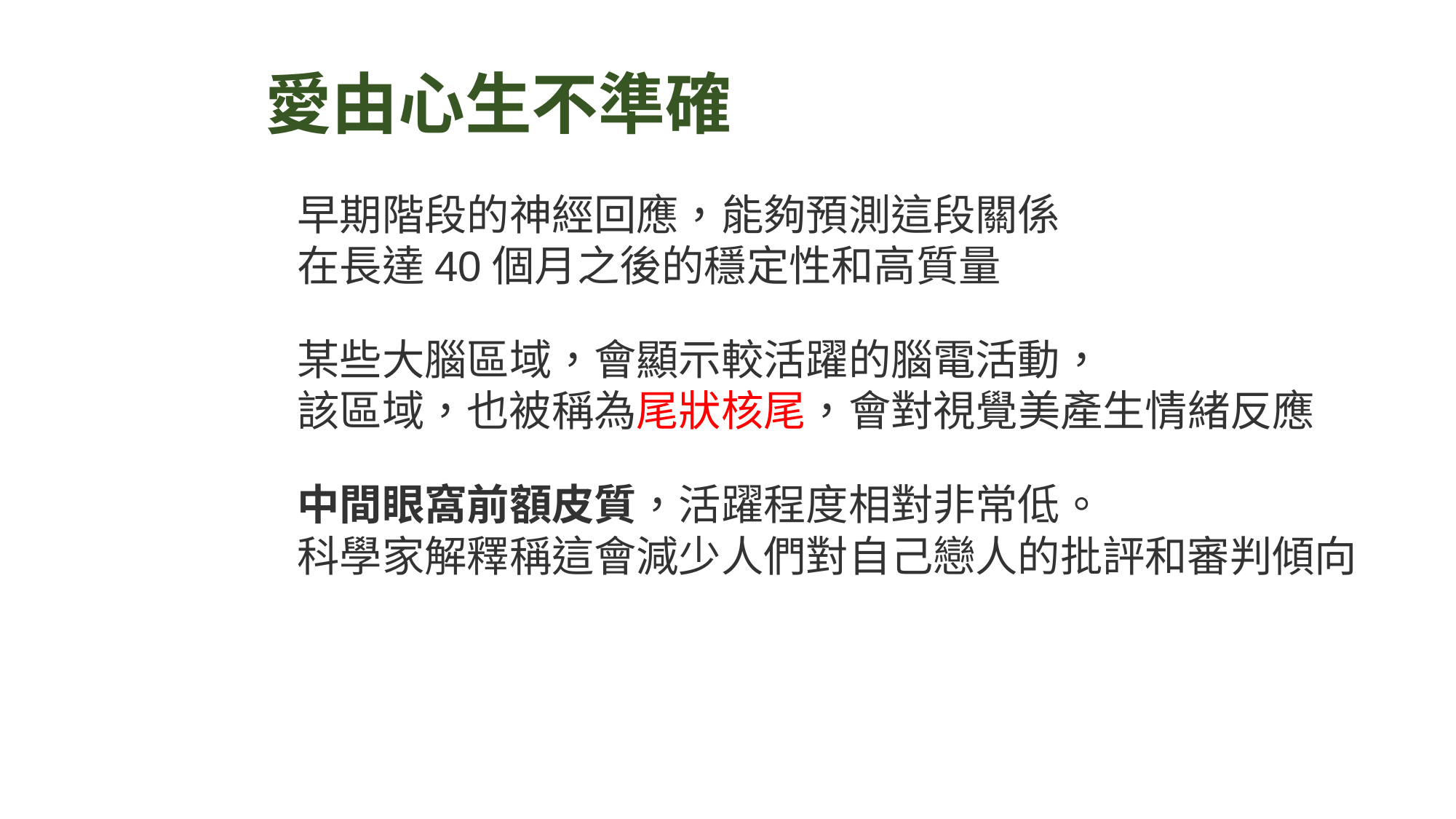

# 愛由心生不準確
早期階段的神經回應，能夠預測這段關係
在長達40個月之後的穩定性和高質量
某些大腦區域，會顯示較活躍的腦電活動，
該區域，也被稱為尾狀核尾，會對視覺美產生情緒反應
中間眼窩前額皮質，活躍程度相對非常低。
科學家解釋稱這會減少人們對自己戀人的批評和審判傾向